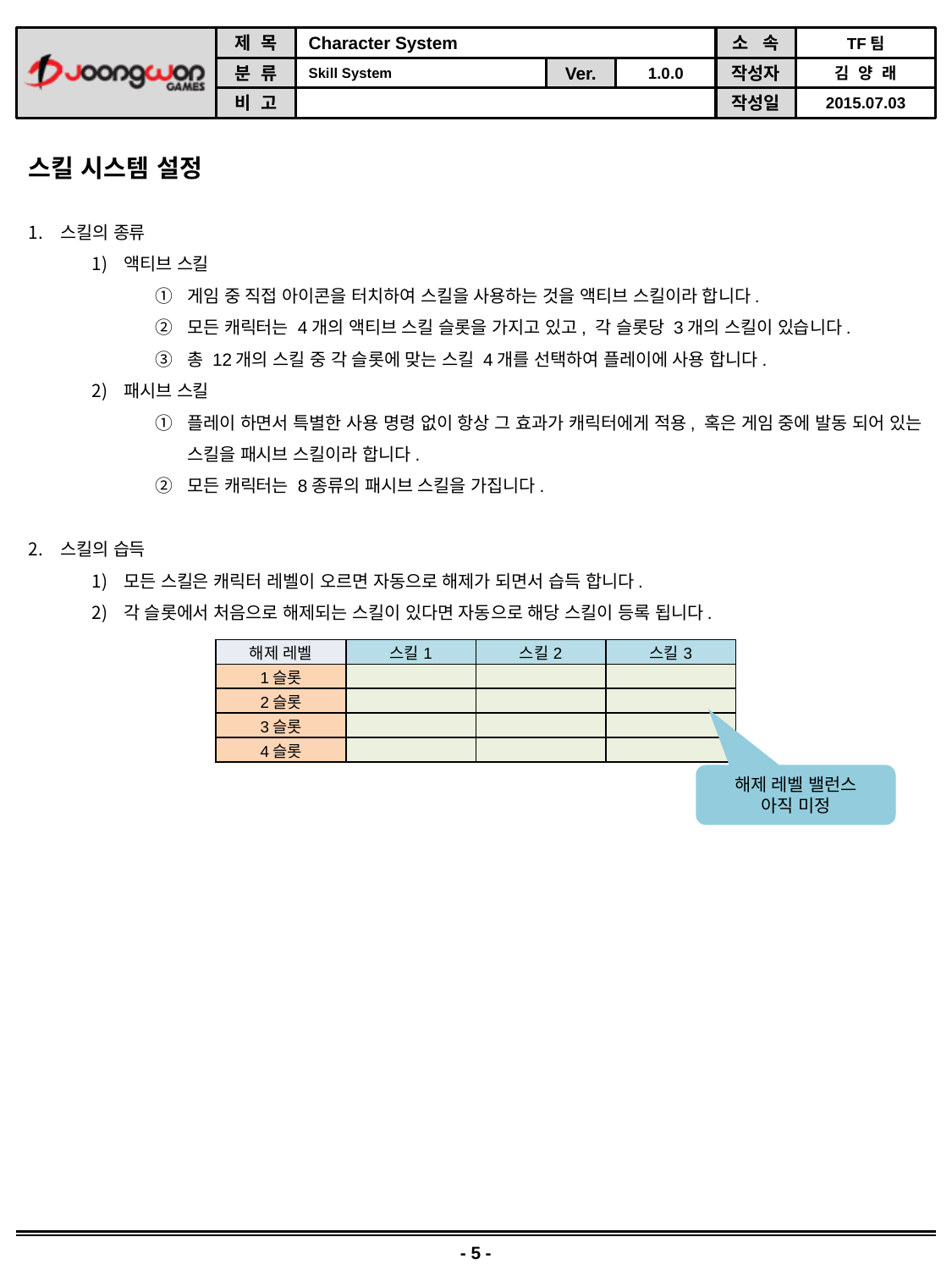

스킬 시스템 설정
스킬의 종류
액티브 스킬
게임 중 직접 아이콘을 터치하여 스킬을 사용하는 것을 액티브 스킬이라 합니다.
모든 캐릭터는 4개의 액티브 스킬 슬롯을 가지고 있고, 각 슬롯당 3개의 스킬이 있습니다.
총 12개의 스킬 중 각 슬롯에 맞는 스킬 4개를 선택하여 플레이에 사용 합니다.
패시브 스킬
플레이 하면서 특별한 사용 명령 없이 항상 그 효과가 캐릭터에게 적용, 혹은 게임 중에 발동 되어 있는 스킬을 패시브 스킬이라 합니다.
모든 캐릭터는 8종류의 패시브 스킬을 가집니다.

스킬의 습득
모든 스킬은 캐릭터 레벨이 오르면 자동으로 해제가 되면서 습득 합니다.
각 슬롯에서 처음으로 해제되는 스킬이 있다면 자동으로 해당 스킬이 등록 됩니다.
| 해제 레벨 | 스킬1 | 스킬2 | 스킬3 |
| --- | --- | --- | --- |
| 1슬롯 |  |  |  |
| 2슬롯 |  |  |  |
| 3슬롯 |  |  |  |
| 4슬롯 |  |  |  |
해제 레벨 밸런스
아직 미정
- 5 -